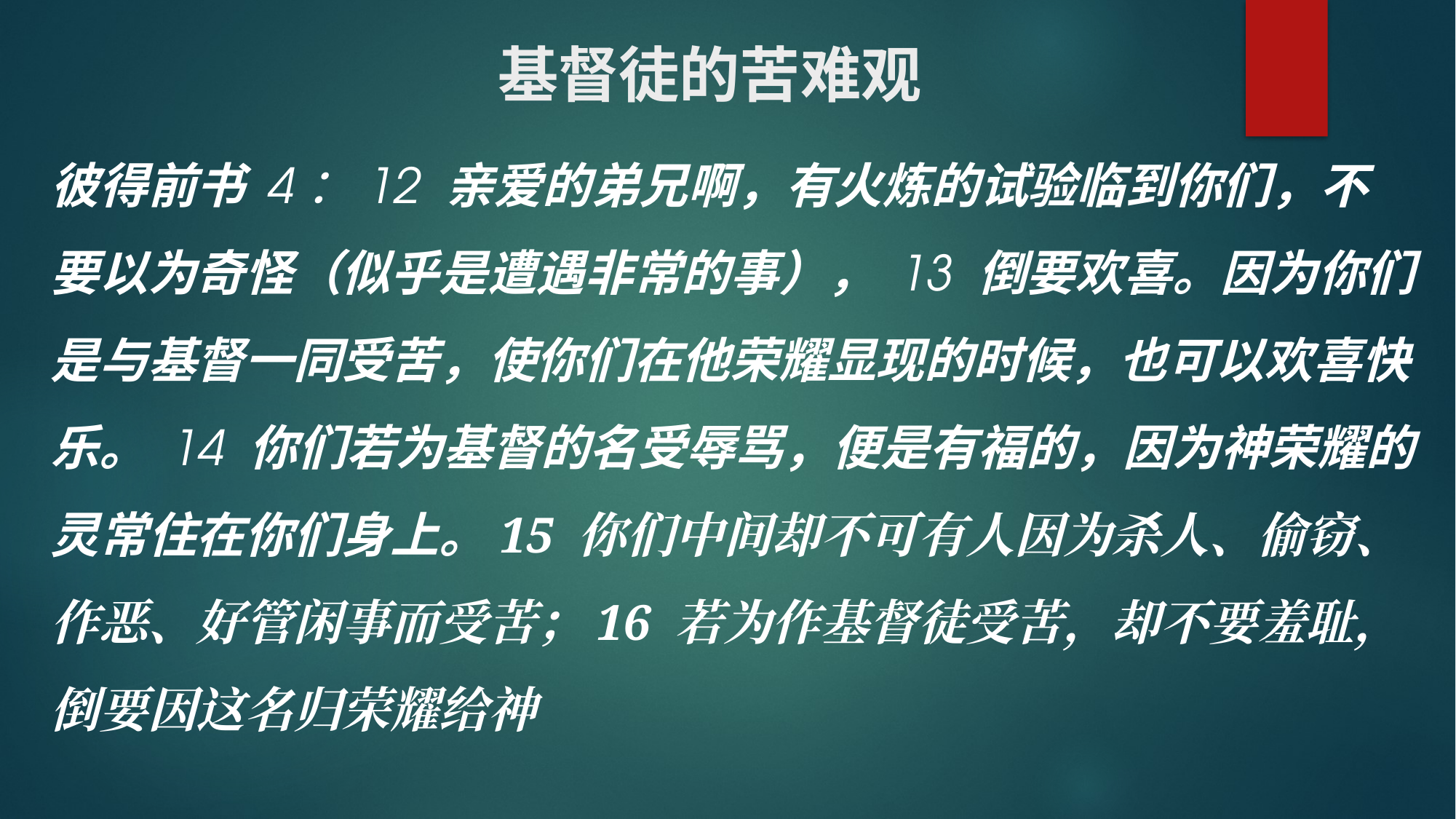

# 基督徒的苦难观
彼得前书 4：12 亲爱的弟兄啊，有火炼的试验临到你们，不要以为奇怪（似乎是遭遇非常的事）， 13 倒要欢喜。因为你们是与基督一同受苦，使你们在他荣耀显现的时候，也可以欢喜快乐。 14 你们若为基督的名受辱骂，便是有福的，因为神荣耀的灵常住在你们身上。15 你们中间却不可有人因为杀人、偷窃、作恶、好管闲事而受苦；16 若为作基督徒受苦，却不要羞耻，倒要因这名归荣耀给神